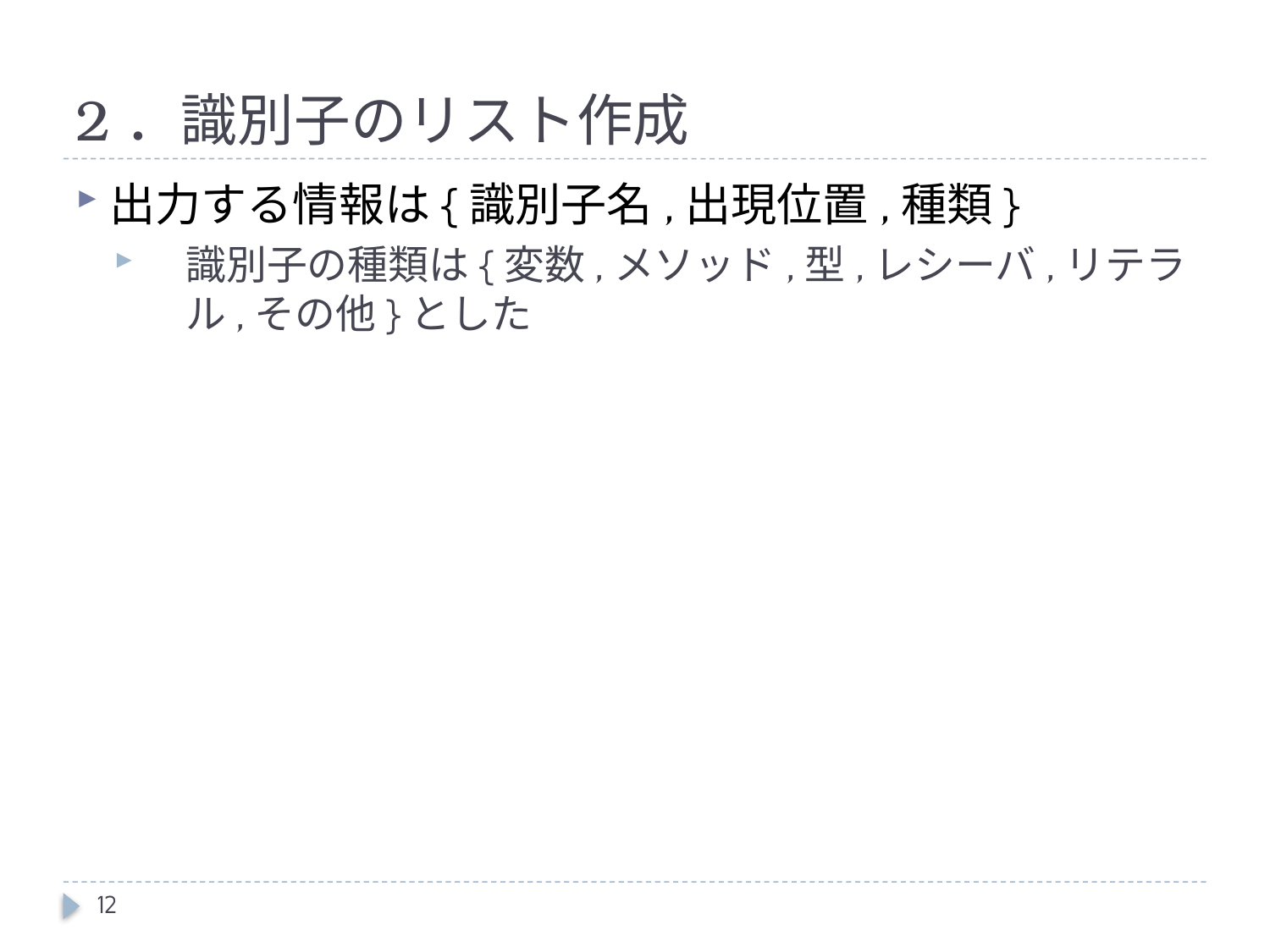

# 2．識別子のリスト作成
出力する情報は{識別子名,出現位置,種類}
識別子の種類は{変数,メソッド,型,レシーバ,リテラル,その他}とした

12